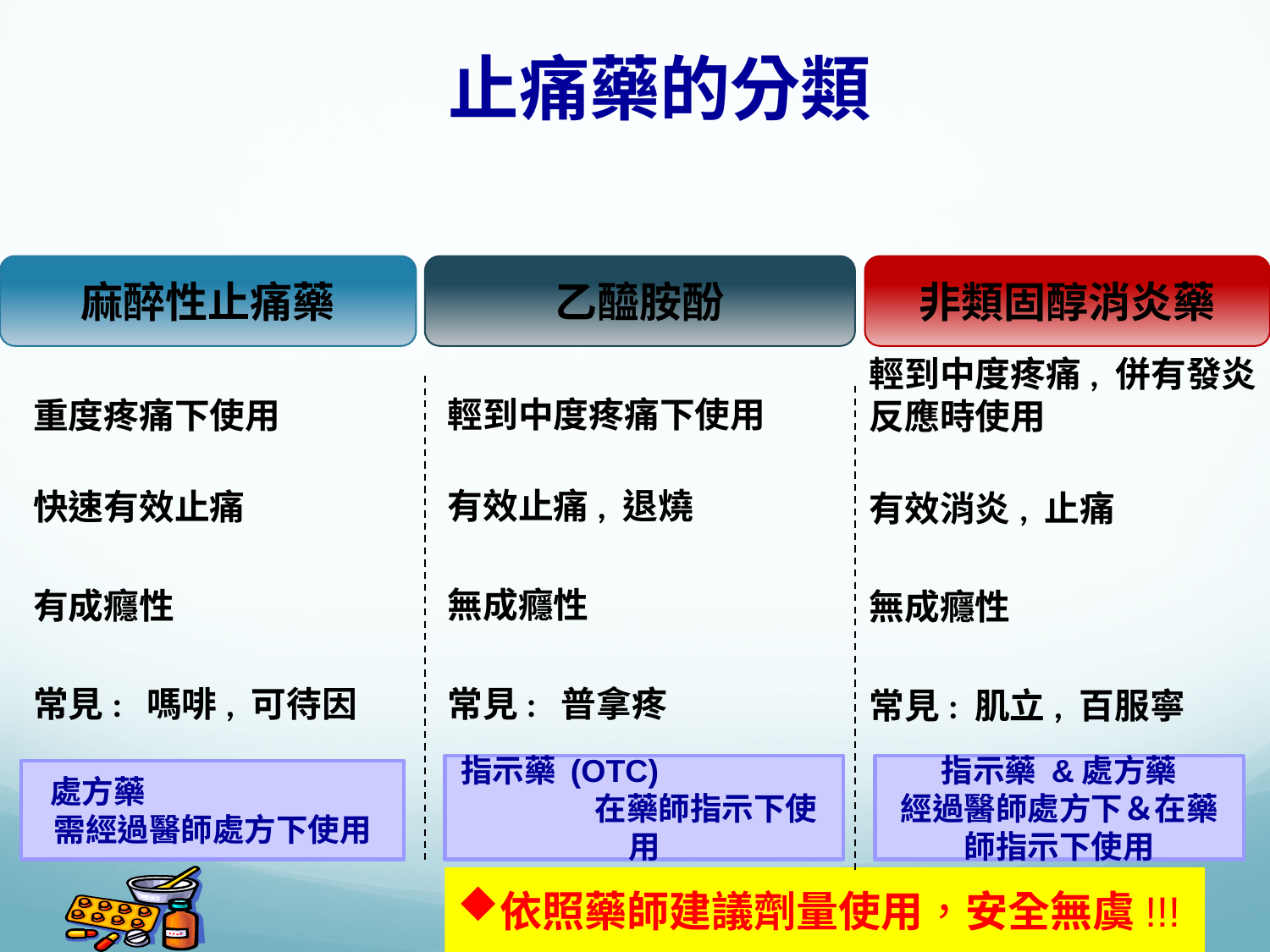

# 止痛藥的分類
麻醉性止痛藥
乙醯胺酚
非類固醇消炎藥
輕到中度疼痛, 併有發炎
反應時使用

有效消炎, 止痛

無成癮性

常見: 肌立, 百服寧

輕到中度疼痛下使用

有效止痛, 退燒

無成癮性

常見:  普拿疼

重度疼痛下使用

快速有效止痛

有成癮性

常見:  嗎啡, 可待因

指示藥 (OTC)                                 在藥師指示下使用
指示藥 &處方藥
經過醫師處方下＆在藥師指示下使用
 處方藥                                   需經過醫師處方下使用

依照藥師建議劑量使用，安全無虞!!!